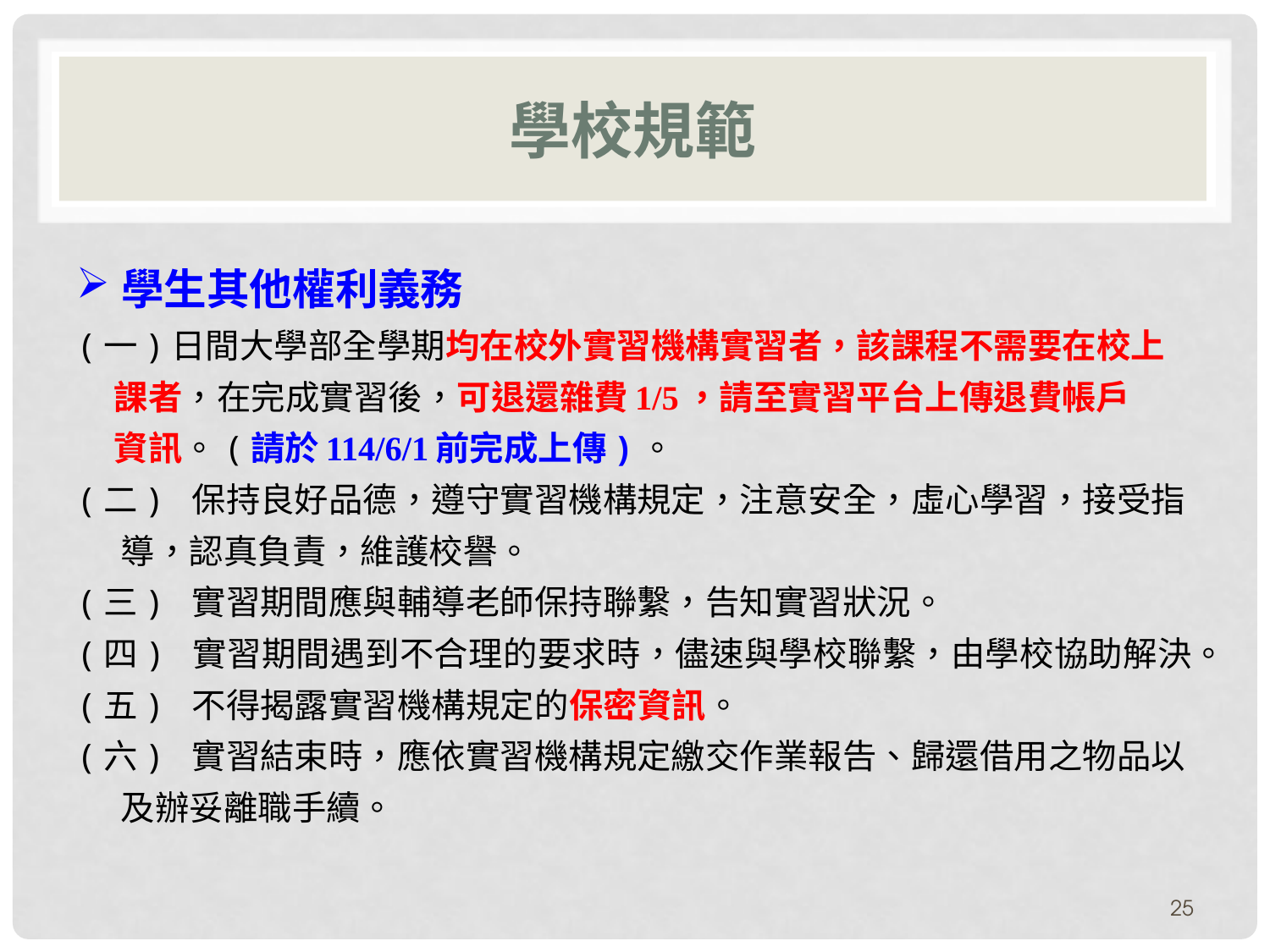

# 學校規範
學生其他權利義務
(一)日間大學部全學期均在校外實習機構實習者，該課程不需要在校上
    課者，在完成實習後，可退還雜費1/5，請至實習平台上傳退費帳戶
    資訊。(請於114/6/1前完成上傳)。
(二) 保持良好品德，遵守實習機構規定，注意安全，虛心學習，接受指
     導，認真負責，維護校譽。
(三) 實習期間應與輔導老師保持聯繫，告知實習狀況。
(四) 實習期間遇到不合理的要求時，儘速與學校聯繫，由學校協助解決。
(五) 不得揭露實習機構規定的保密資訊。
(六) 實習結束時，應依實習機構規定繳交作業報告、歸還借用之物品以
     及辦妥離職手續。

25